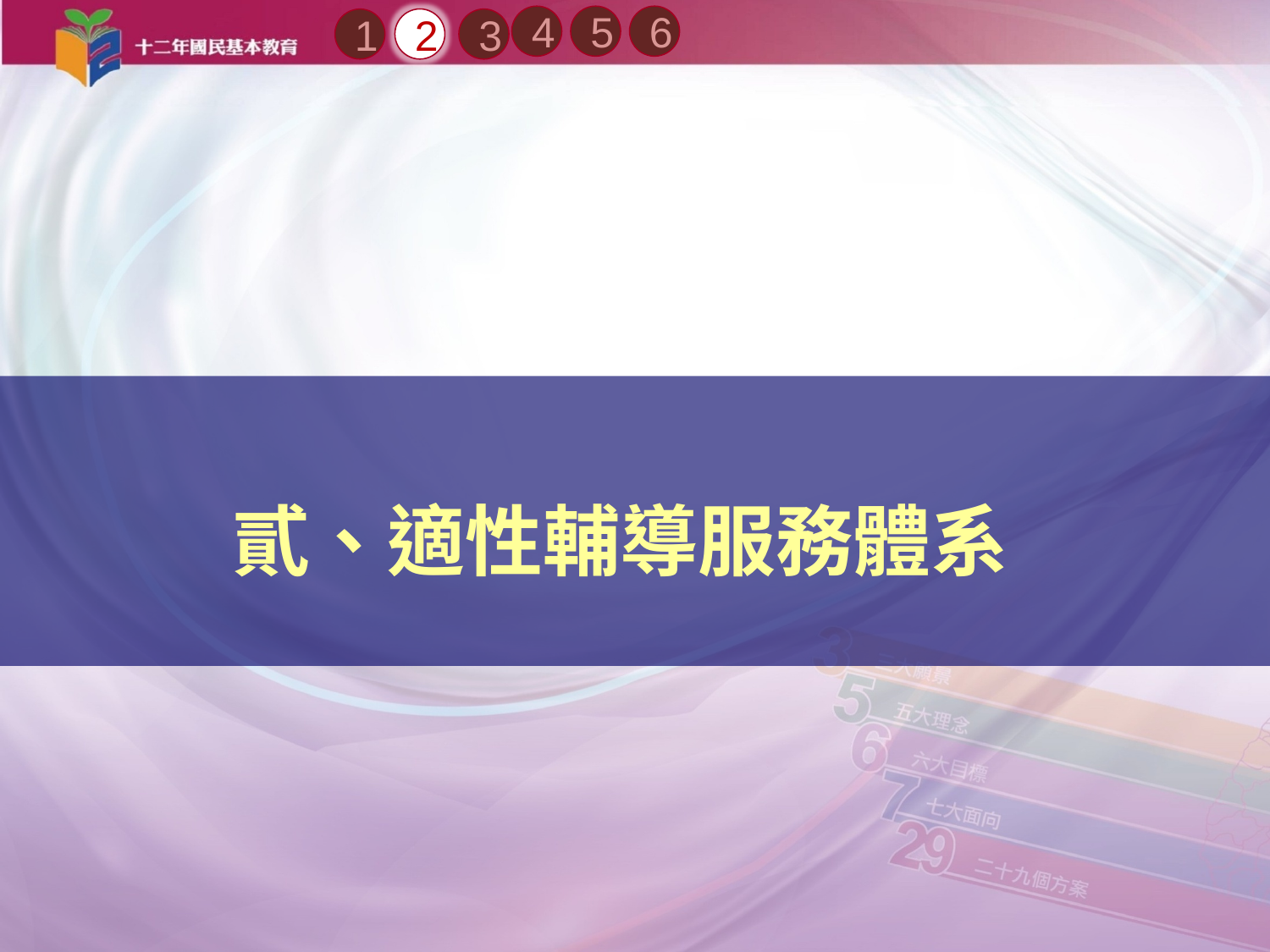

4
5
6
2
1
3

貳、適性輔導服務體系